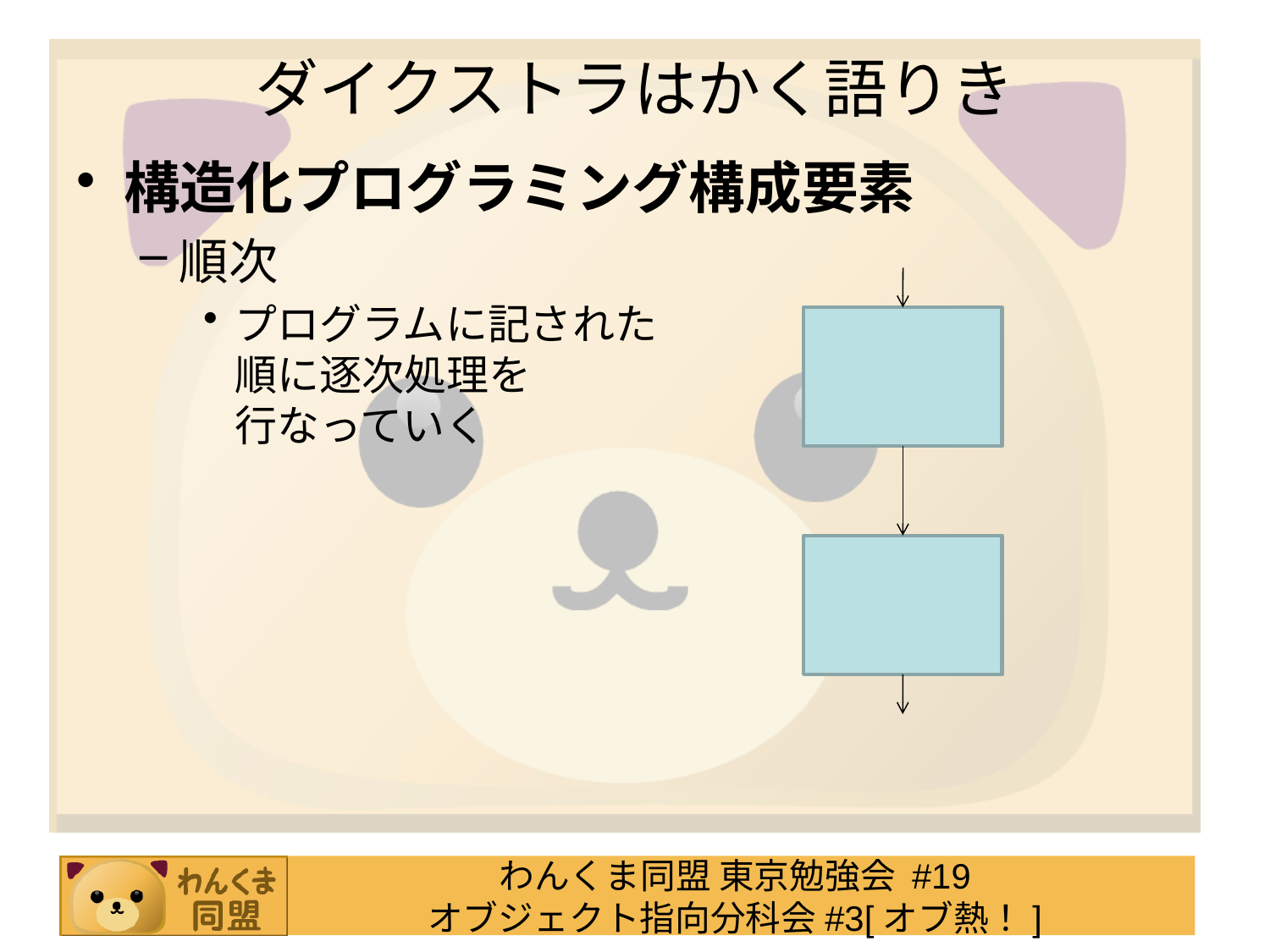

# ダイクストラはかく語りき
構造化プログラミング構成要素
順次
プログラムに記された
順に逐次処理を
行なっていく